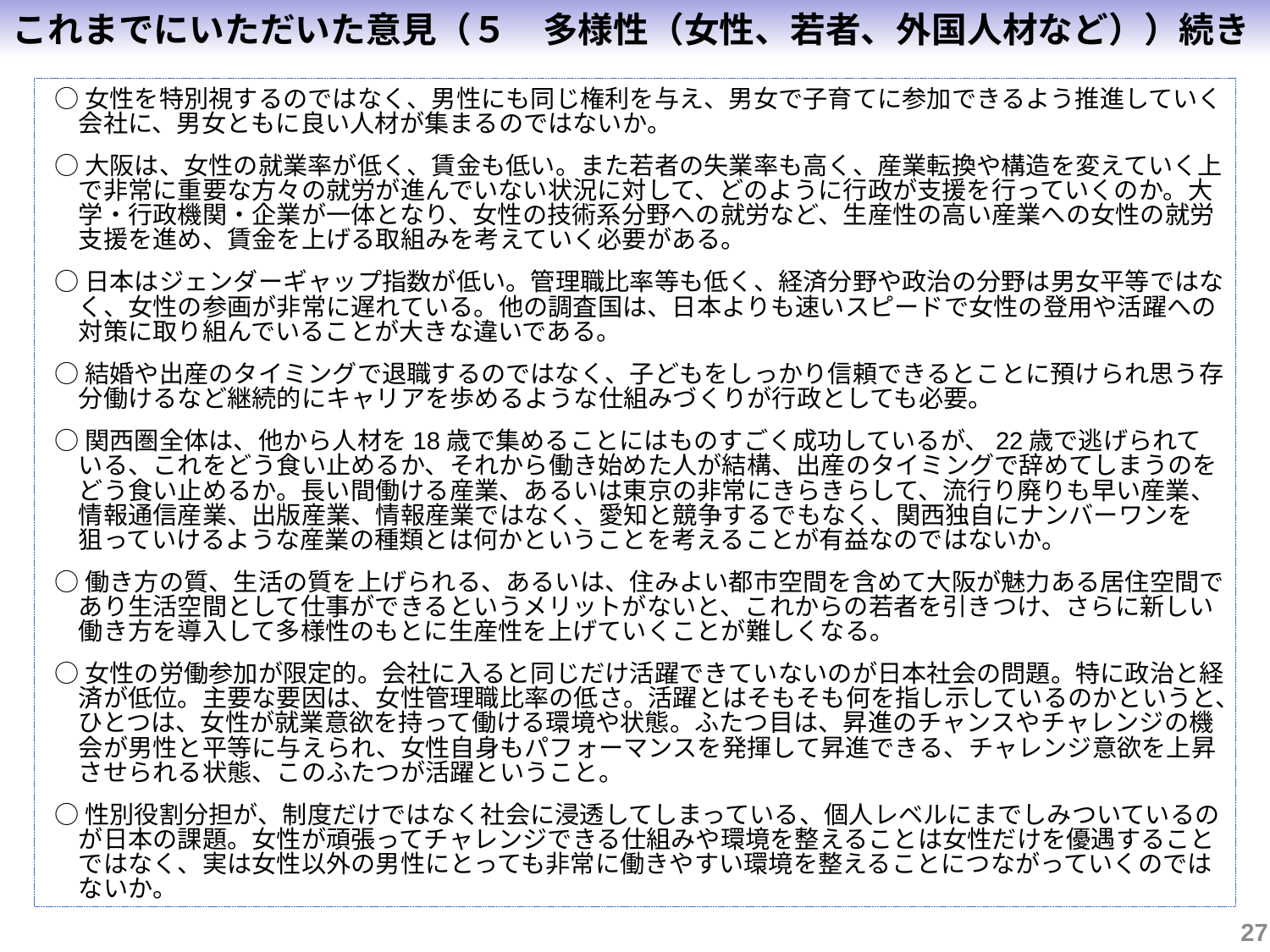

これまでにいただいた意見（５　多様性（女性、若者、外国人材など））続き
○女性を特別視するのではなく、男性にも同じ権利を与え、男女で子育てに参加できるよう推進していく会社に、男女ともに良い人材が集まるのではないか。
○大阪は、女性の就業率が低く、賃金も低い。また若者の失業率も高く、産業転換や構造を変えていく上で非常に重要な方々の就労が進んでいない状況に対して、どのように行政が支援を行っていくのか。大学・行政機関・企業が一体となり、女性の技術系分野への就労など、生産性の高い産業への女性の就労支援を進め、賃金を上げる取組みを考えていく必要がある。
○日本はジェンダーギャップ指数が低い。管理職比率等も低く、経済分野や政治の分野は男女平等ではなく、女性の参画が非常に遅れている。他の調査国は、日本よりも速いスピードで女性の登用や活躍への対策に取り組んでいることが大きな違いである。
○結婚や出産のタイミングで退職するのではなく、子どもをしっかり信頼できるとことに預けられ思う存分働けるなど継続的にキャリアを歩めるような仕組みづくりが行政としても必要。
○関西圏全体は、他から人材を18歳で集めることにはものすごく成功しているが、22歳で逃げられている、これをどう食い止めるか、それから働き始めた人が結構、出産のタイミングで辞めてしまうのをどう食い止めるか。長い間働ける産業、あるいは東京の非常にきらきらして、流行り廃りも早い産業、情報通信産業、出版産業、情報産業ではなく、愛知と競争するでもなく、関西独自にナンバーワンを狙っていけるような産業の種類とは何かということを考えることが有益なのではないか。
○働き方の質、生活の質を上げられる、あるいは、住みよい都市空間を含めて大阪が魅力ある居住空間であり生活空間として仕事ができるというメリットがないと、これからの若者を引きつけ、さらに新しい働き方を導入して多様性のもとに生産性を上げていくことが難しくなる。
○女性の労働参加が限定的。会社に入ると同じだけ活躍できていないのが日本社会の問題。特に政治と経済が低位。主要な要因は、女性管理職比率の低さ。活躍とはそもそも何を指し示しているのかというと、ひとつは、女性が就業意欲を持って働ける環境や状態。ふたつ目は、昇進のチャンスやチャレンジの機会が男性と平等に与えられ、女性自身もパフォーマンスを発揮して昇進できる、チャレンジ意欲を上昇させられる状態、このふたつが活躍ということ。
○性別役割分担が、制度だけではなく社会に浸透してしまっている、個人レベルにまでしみついているのが日本の課題。女性が頑張ってチャレンジできる仕組みや環境を整えることは女性だけを優遇することではなく、実は女性以外の男性にとっても非常に働きやすい環境を整えることにつながっていくのではないか。
27